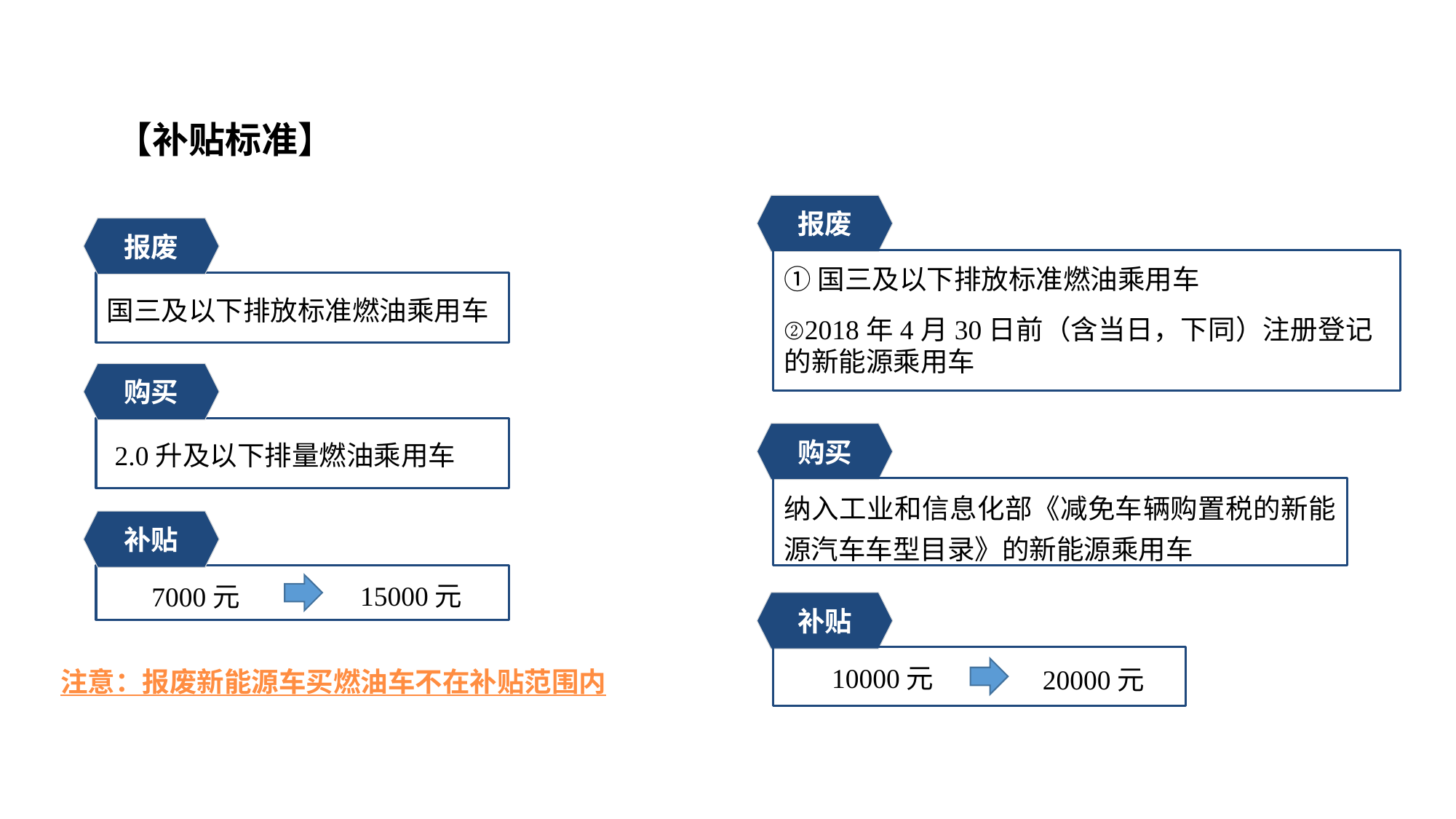

【补贴标准】
报废
报废

①国三及以下排放标准燃油乘用车
②2018年4月30日前（含当日，下同）注册登记的新能源乘用车

国三及以下排放标准燃油乘用车

购买

2.0升及以下排量燃油乘用车

购买
纳入工业和信息化部《减免车辆购置税的新能源汽车车型目录》的新能源乘用车

补贴
15000元

7000元

补贴

10000元

20000元

注意：报废新能源车买燃油车不在补贴范围内